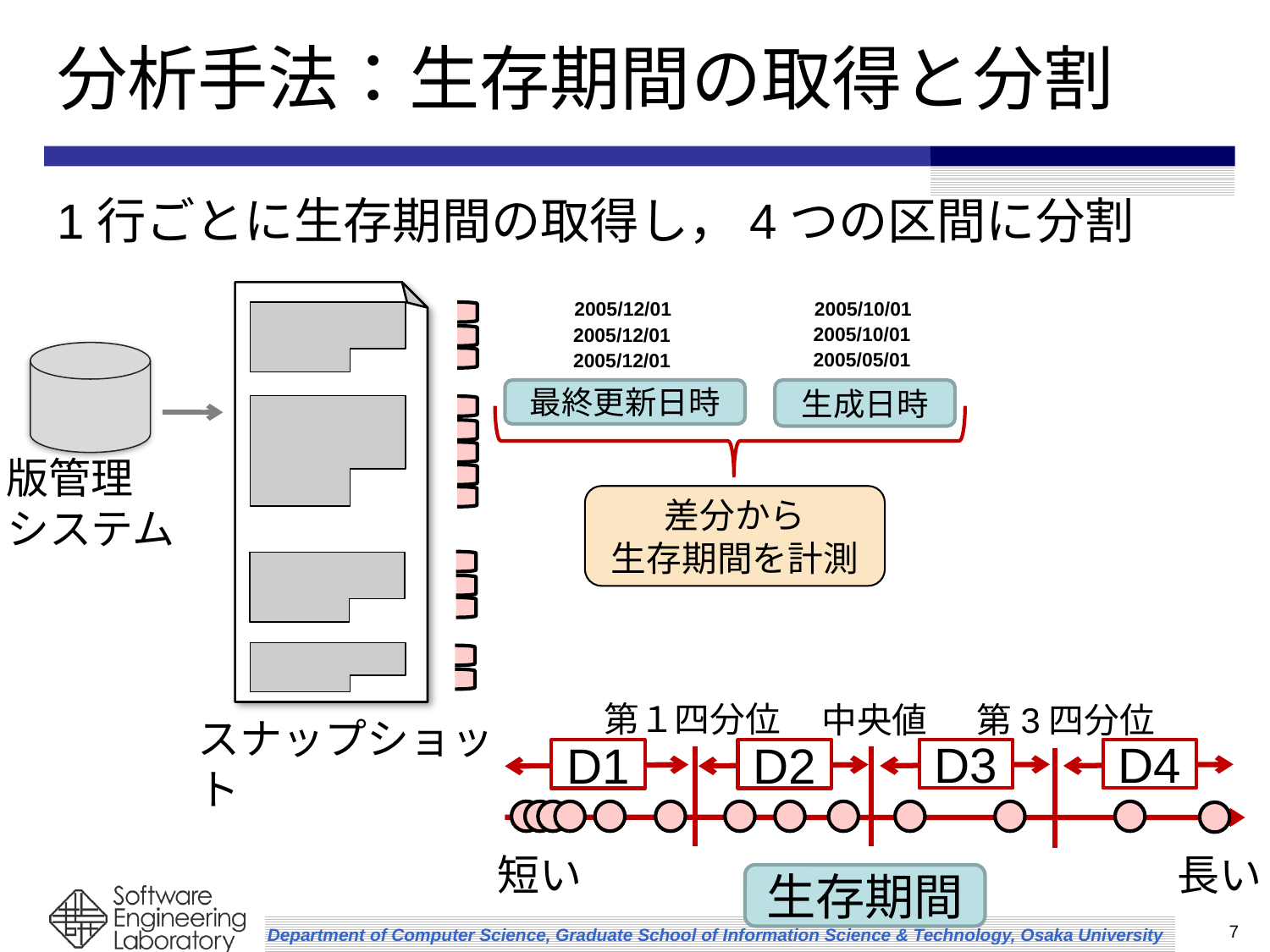

# 分析手法：生存期間の取得と分割
1行ごとに生存期間の取得し，4つの区間に分割

2005/10/01
2005/12/01

2005/10/01
2005/12/01

2005/05/01
2005/12/01

最終更新日時
生成日時

版管理　システム

差分から
生存期間を計測

第１四分位
中央値
第3四分位
スナップショット
D3
D4
D1
D2

短い
長い
生存期間
7